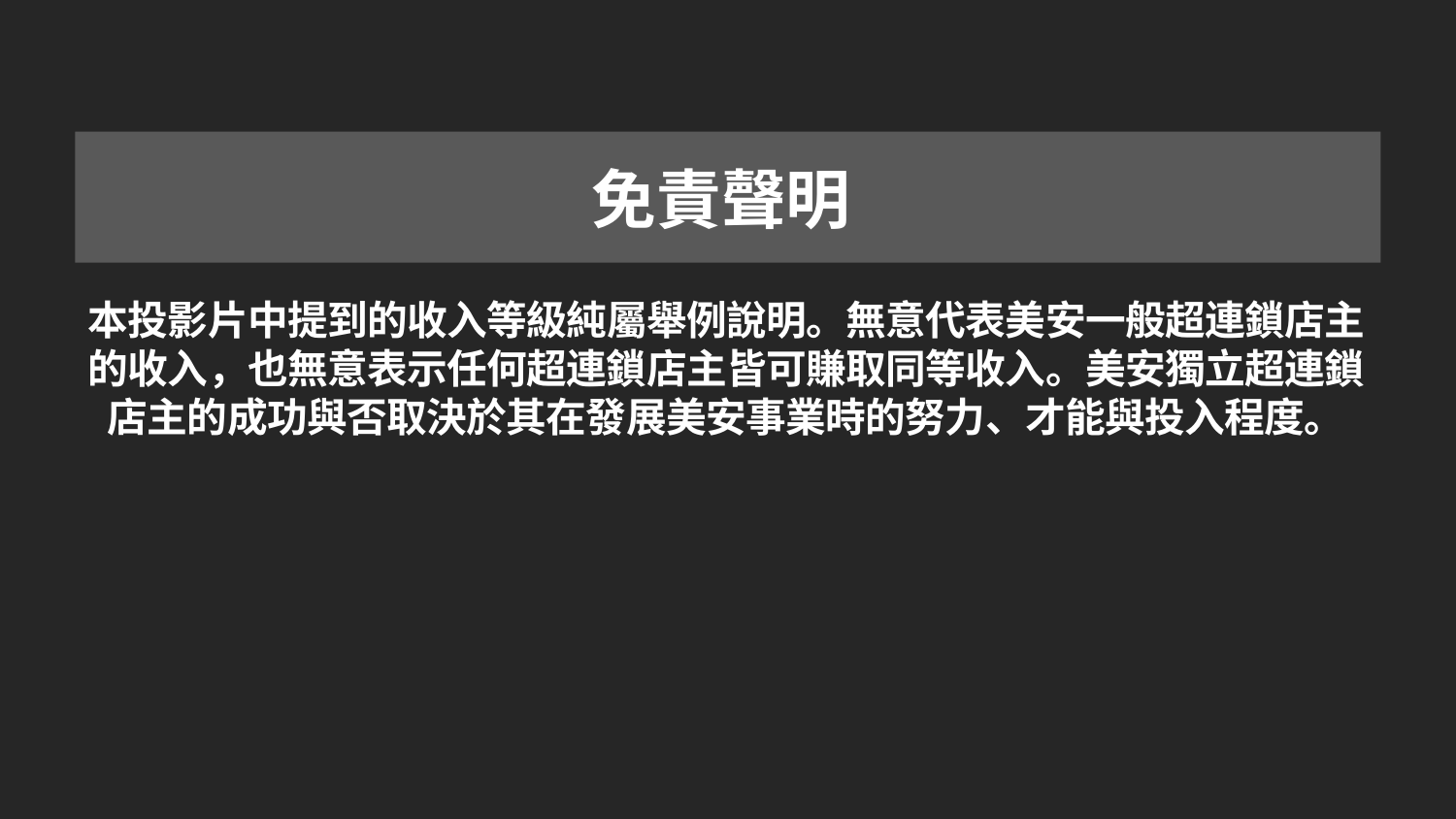

免責聲明
本投影片中提到的收入等級純屬舉例說明。無意代表美安一般超連鎖店主的收入，也無意表示任何超連鎖店主皆可賺取同等收入。美安獨立超連鎖店主的成功與否取決於其在發展美安事業時的努力、才能與投入程度。